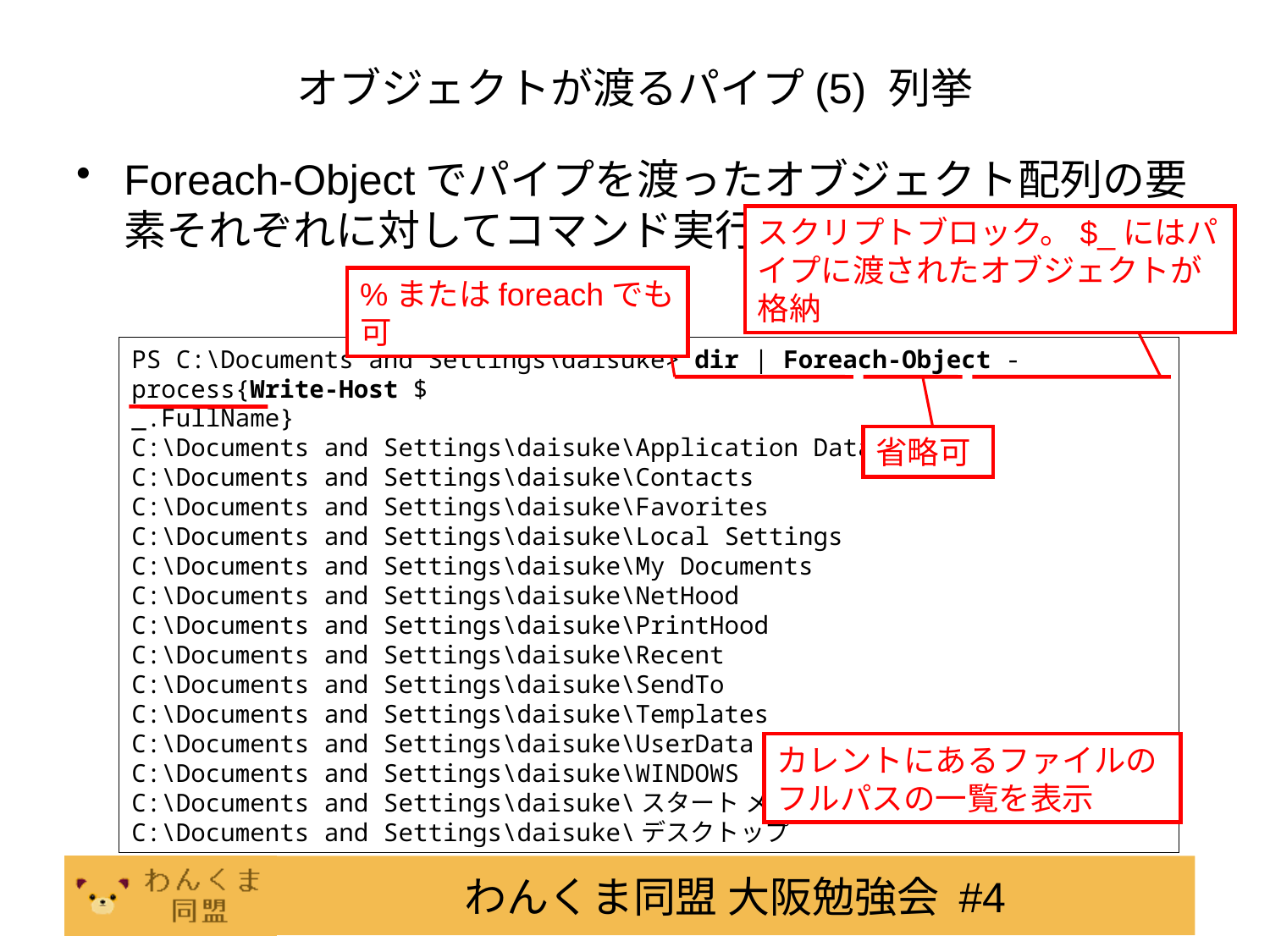

# オブジェクトが渡るパイプ(5) 列挙
Foreach-Objectでパイプを渡ったオブジェクト配列の要素それぞれに対してコマンド実行可能。
スクリプトブロック。$_にはパイプに渡されたオブジェクトが格納
%またはforeachでも可

省略可

PS C:\Documents and Settings\daisuke> dir | Foreach-Object -process{Write-Host $
_.FullName}
C:\Documents and Settings\daisuke\Application Data
C:\Documents and Settings\daisuke\Contacts
C:\Documents and Settings\daisuke\Favorites
C:\Documents and Settings\daisuke\Local Settings
C:\Documents and Settings\daisuke\My Documents
C:\Documents and Settings\daisuke\NetHood
C:\Documents and Settings\daisuke\PrintHood
C:\Documents and Settings\daisuke\Recent
C:\Documents and Settings\daisuke\SendTo
C:\Documents and Settings\daisuke\Templates
C:\Documents and Settings\daisuke\UserData
C:\Documents and Settings\daisuke\WINDOWS
C:\Documents and Settings\daisuke\スタート メニュー
C:\Documents and Settings\daisuke\デスクトップ
カレントにあるファイルのフルパスの一覧を表示